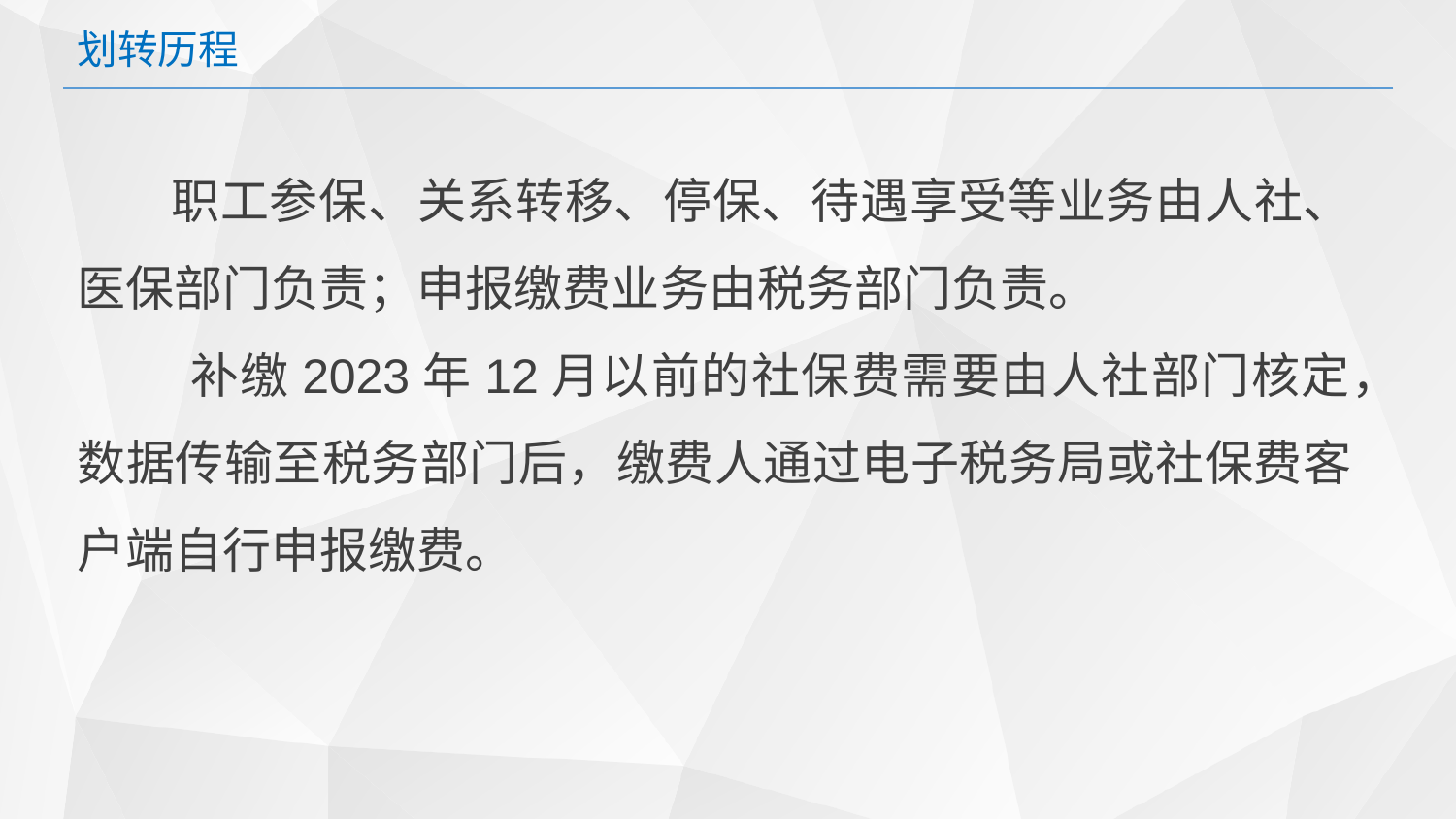

划转历程
       职工参保、关系转移、停保、待遇享受等业务由人社、医保部门负责；申报缴费业务由税务部门负责。
        补缴2023年12月以前的社保费需要由人社部门核定，数据传输至税务部门后，缴费人通过电子税务局或社保费客户端自行申报缴费。